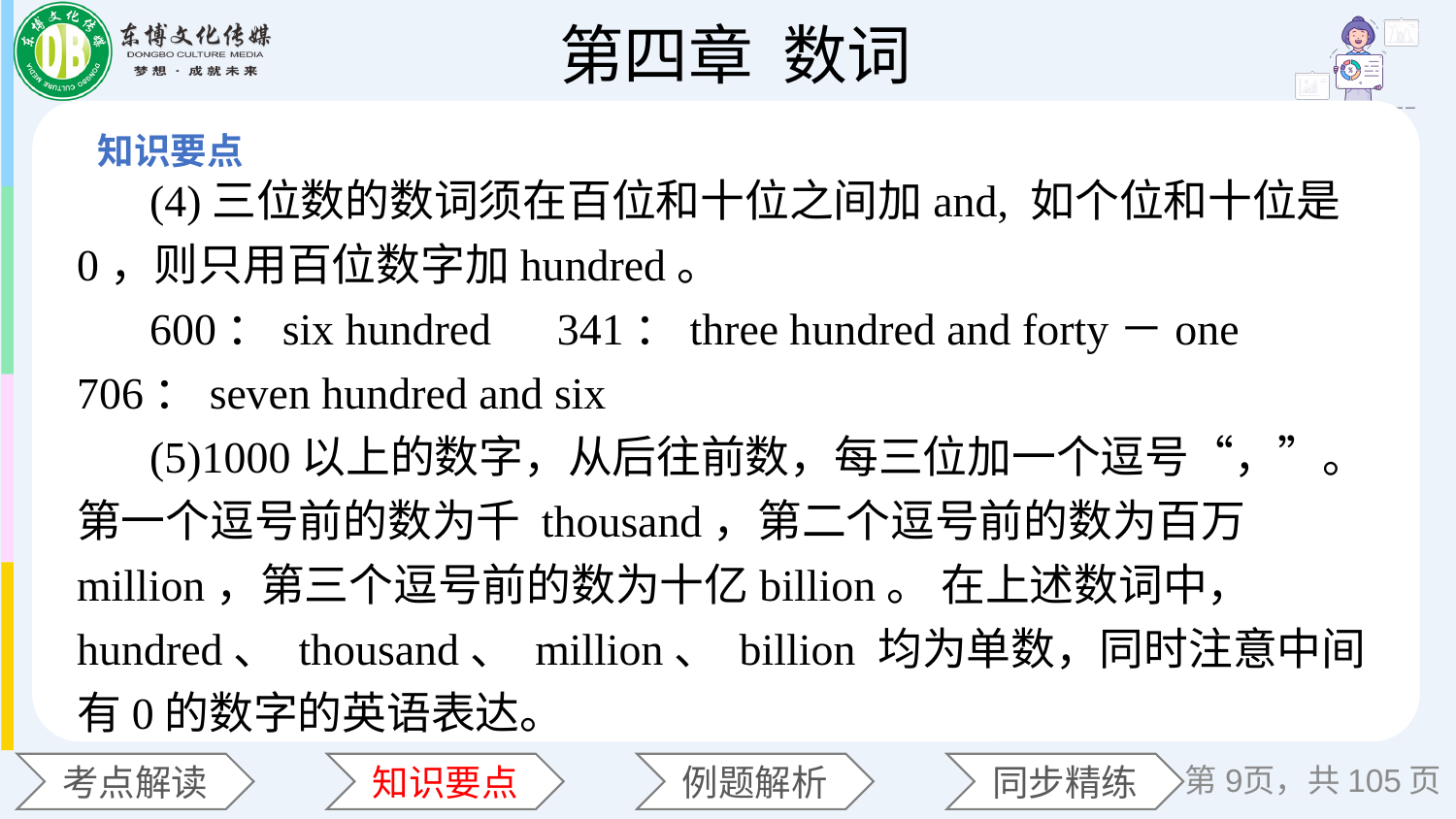

(4)三位数的数词须在百位和十位之间加and, 如个位和十位是0，则只用百位数字加hundred。
600：six hundred　341：three hundred and forty－one　706：seven hundred and six
(5)1000以上的数字，从后往前数，每三位加一个逗号“，”。第一个逗号前的数为千 thousand，第二个逗号前的数为百万 million，第三个逗号前的数为十亿billion。 在上述数词中， hundred、 thousand、 million、 billion 均为单数，同时注意中间有0的数字的英语表达。
第9页，共105页